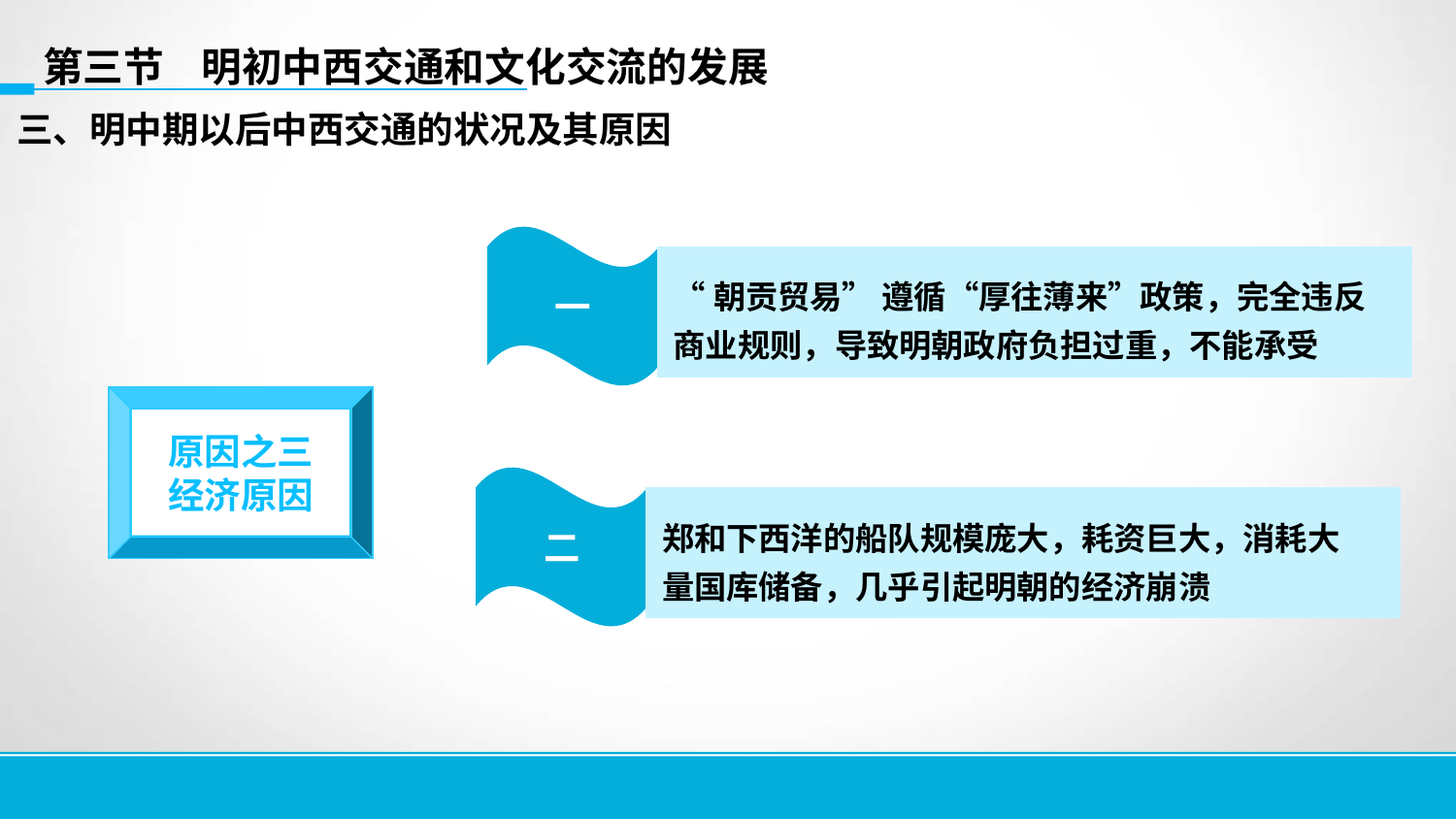

第三节    明初中西交通和文化交流的发展

三、明中期以后中西交通的状况及其原因
一

“朝贡贸易” 遵循“厚往薄来”政策，完全违反商业规则，导致明朝政府负担过重，不能承受

原因之三
经济原因

二

郑和下西洋的船队规模庞大，耗资巨大，消耗大量国库储备，几乎引起明朝的经济崩溃
8